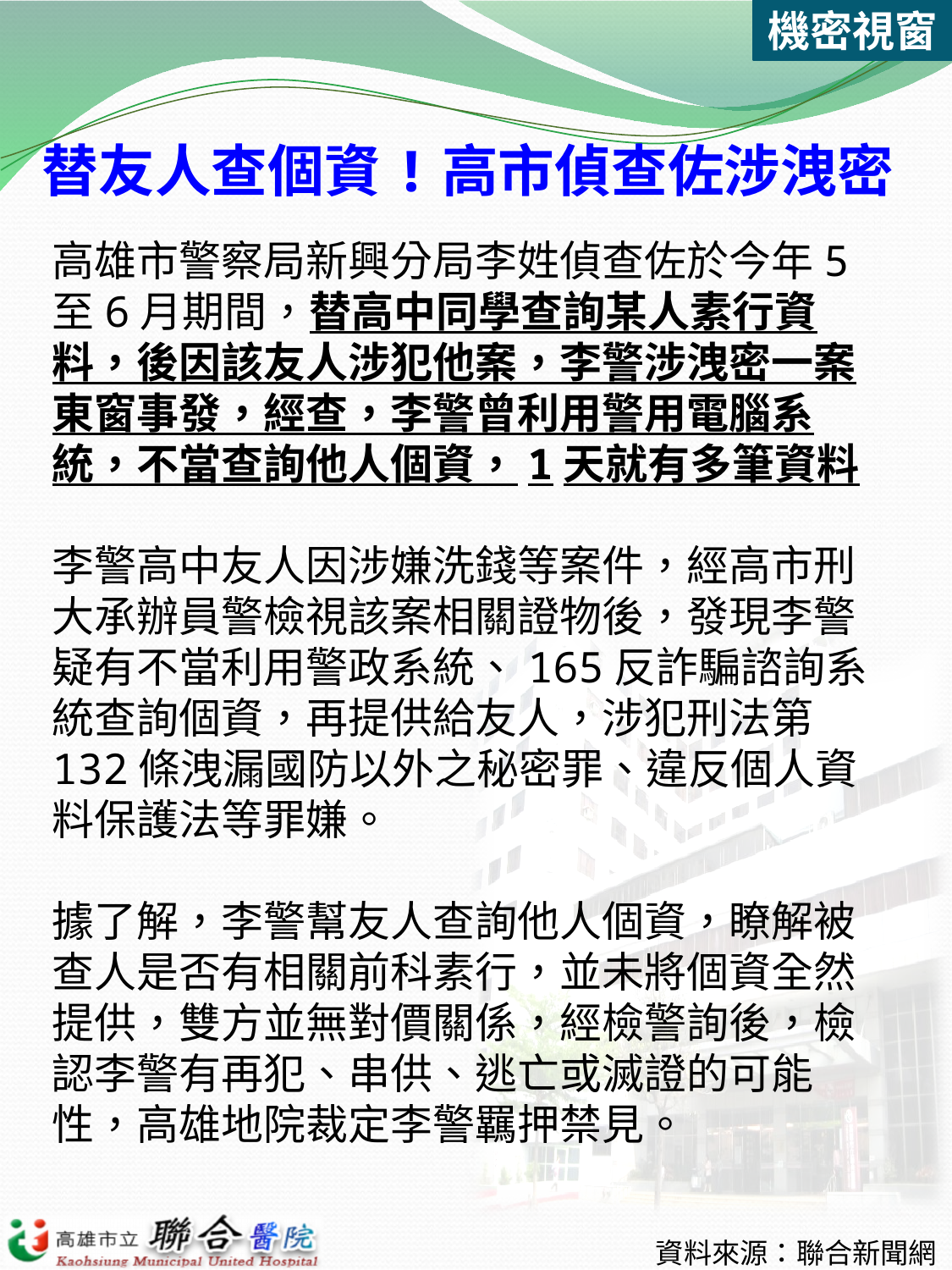

機密視窗

替友人查個資!高市偵查佐涉洩密

高雄市警察局新興分局李姓偵查佐於今年5至6月期間，替高中同學查詢某人素行資料，後因該友人涉犯他案，李警涉洩密一案東窗事發，經查，李警曾利用警用電腦系統，不當查詢他人個資，1天就有多筆資料

李警高中友人因涉嫌洗錢等案件，經高市刑大承辦員警檢視該案相關證物後，發現李警疑有不當利用警政系統、165反詐騙諮詢系統查詢個資，再提供給友人，涉犯刑法第132條洩漏國防以外之秘密罪、違反個人資料保護法等罪嫌。

據了解，李警幫友人查詢他人個資，瞭解被查人是否有相關前科素行，並未將個資全然提供，雙方並無對價關係，經檢警詢後，檢認李警有再犯、串供、逃亡或滅證的可能性，高雄地院裁定李警羈押禁見。
資料來源：聯合新聞網